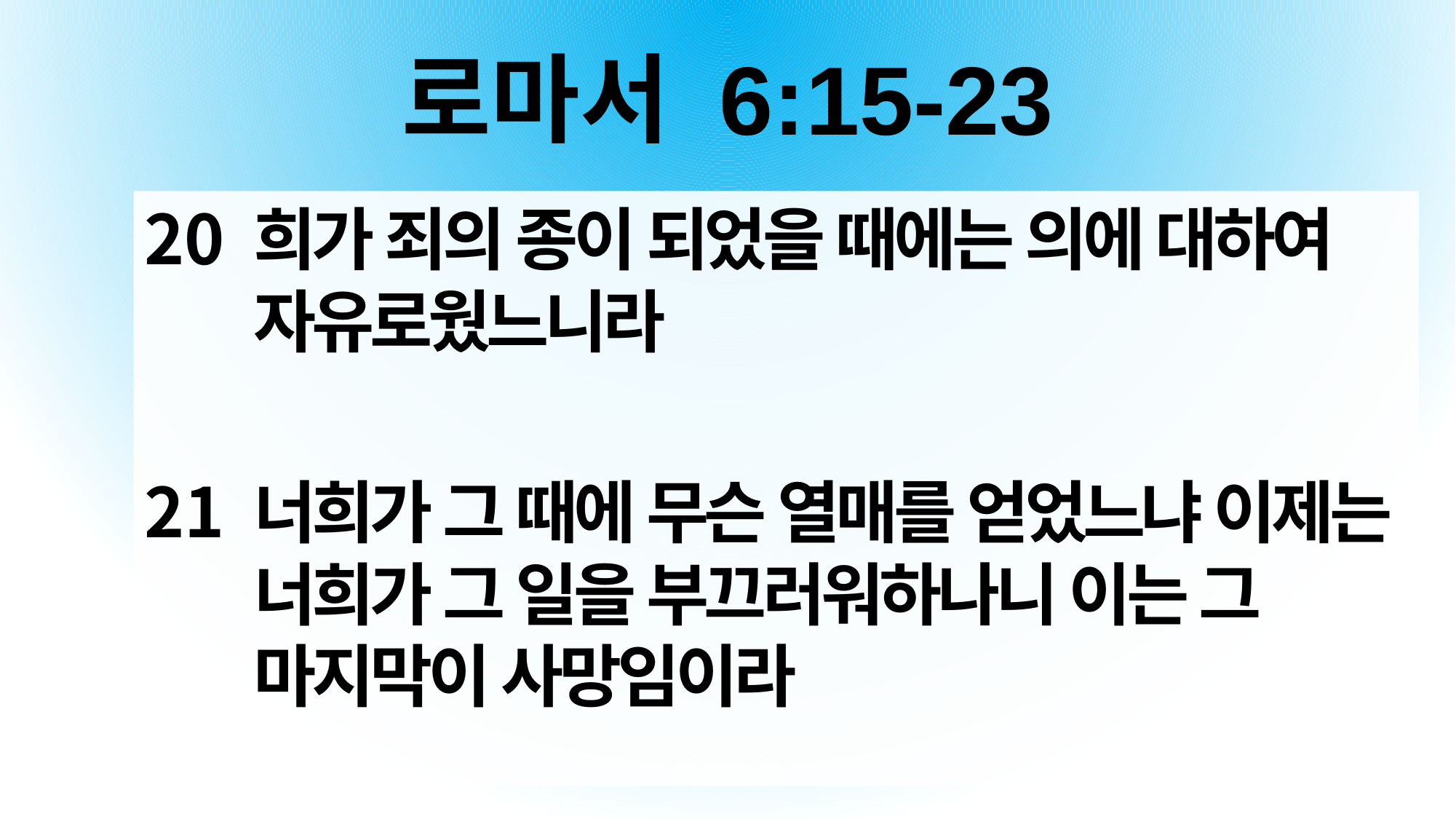

# 로마서 6:15-23
희가 죄의 종이 되었을 때에는 의에 대하여 자유로웠느니라

너희가 그 때에 무슨 열매를 얻었느냐 이제는 너희가 그 일을 부끄러워하나니 이는 그 마지막이 사망임이라